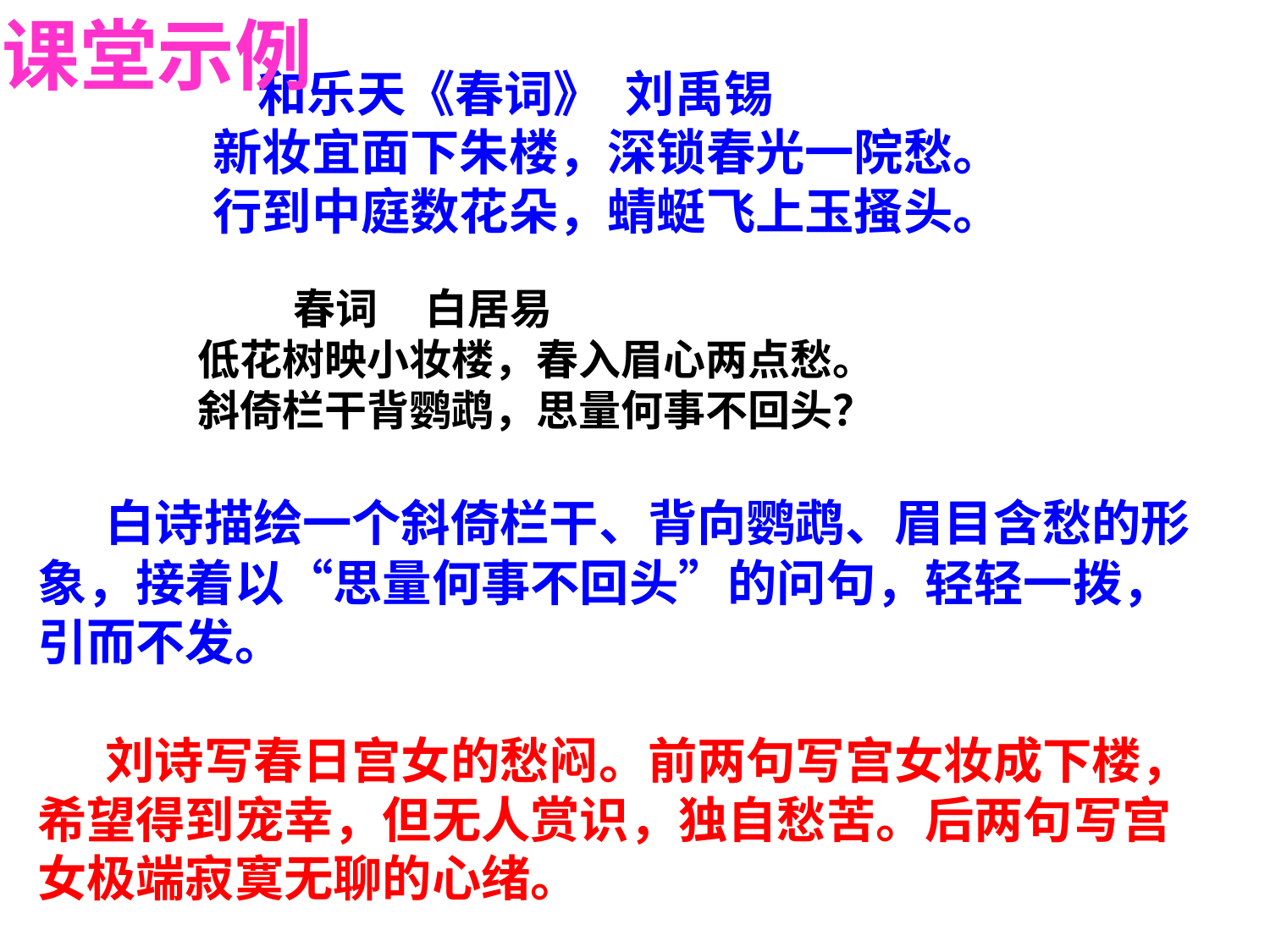

课堂示例
       和乐天《春词》  刘禹锡
   新妆宜面下朱楼，深锁春光一院愁。
   行到中庭数花朵，蜻蜓飞上玉搔头。
         春词     白居易
低花树映小妆楼，春入眉心两点愁。
斜倚栏干背鹦鹉，思量何事不回头？
     白诗描绘一个斜倚栏干、背向鹦鹉、眉目含愁的形象，接着以“思量何事不回头”的问句，轻轻一拨，引而不发。

     刘诗写春日宫女的愁闷。前两句写宫女妆成下楼，希望得到宠幸，但无人赏识，独自愁苦。后两句写宫女极端寂寞无聊的心绪。